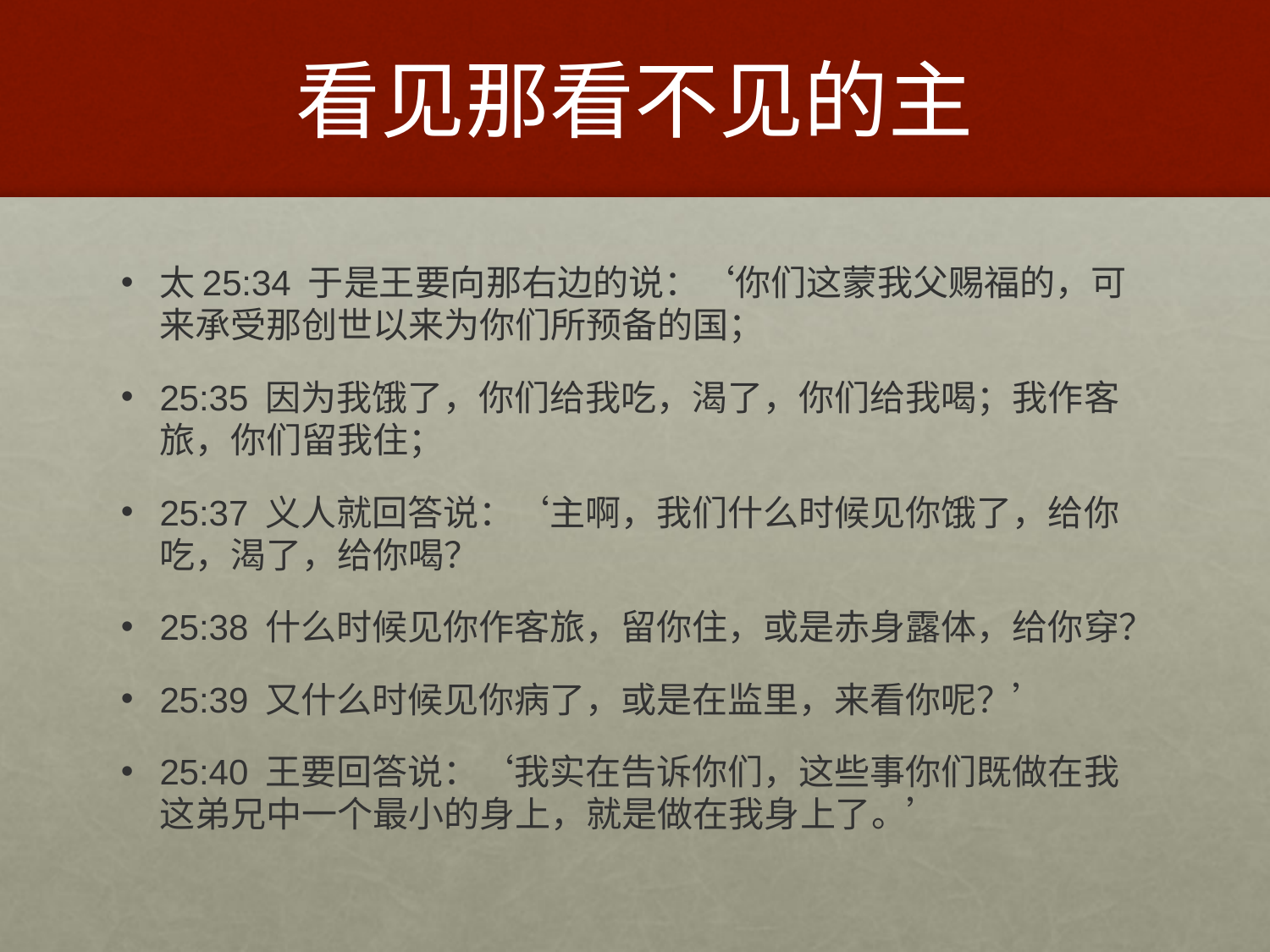

# 看见那看不见的主
太25:34 于是王要向那右边的说：‘你们这蒙我父赐福的，可来承受那创世以来为你们所预备的国；
25:35 因为我饿了，你们给我吃，渴了，你们给我喝；我作客旅，你们留我住；
25:37 义人就回答说：‘主啊，我们什么时候见你饿了，给你吃，渴了，给你喝？
25:38 什么时候见你作客旅，留你住，或是赤身露体，给你穿？
25:39 又什么时候见你病了，或是在监里，来看你呢？’
25:40 王要回答说：‘我实在告诉你们，这些事你们既做在我这弟兄中一个最小的身上，就是做在我身上了。’